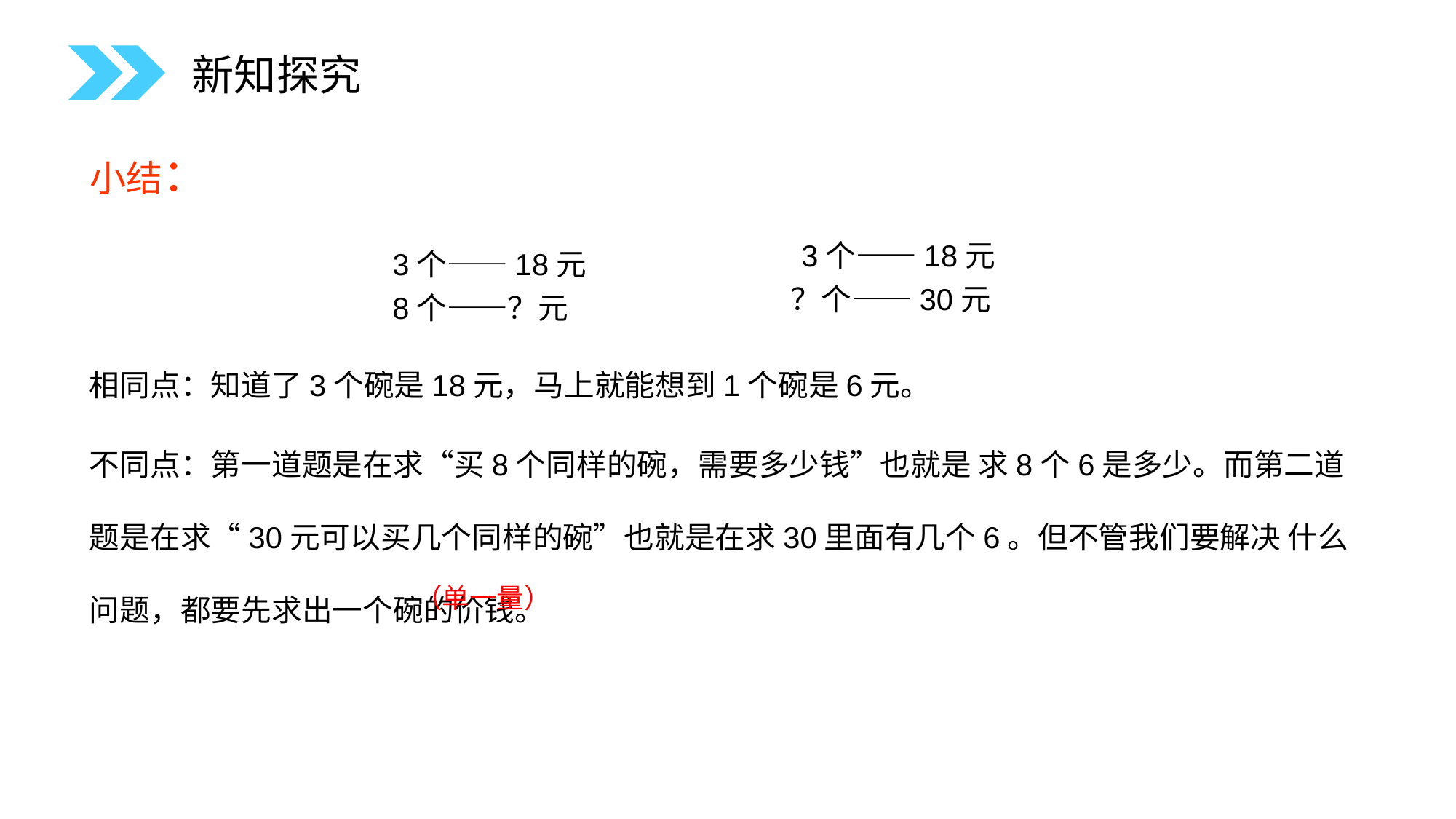

新知探究
小结：
           3个——18元
           ？个——30元
         3个——18元
         8个——？元
相同点：知道了3个碗是18元，马上就能想到1个碗是6元。
不同点：第一道题是在求“买8个同样的碗，需要多少钱”也就是 求8个6是多少。而第二道题是在求“30元可以买几个同样的碗”也就是在求30里面有几个6。但不管我们要解决 什么问题，都要先求出一个碗的价钱。
（单一量）